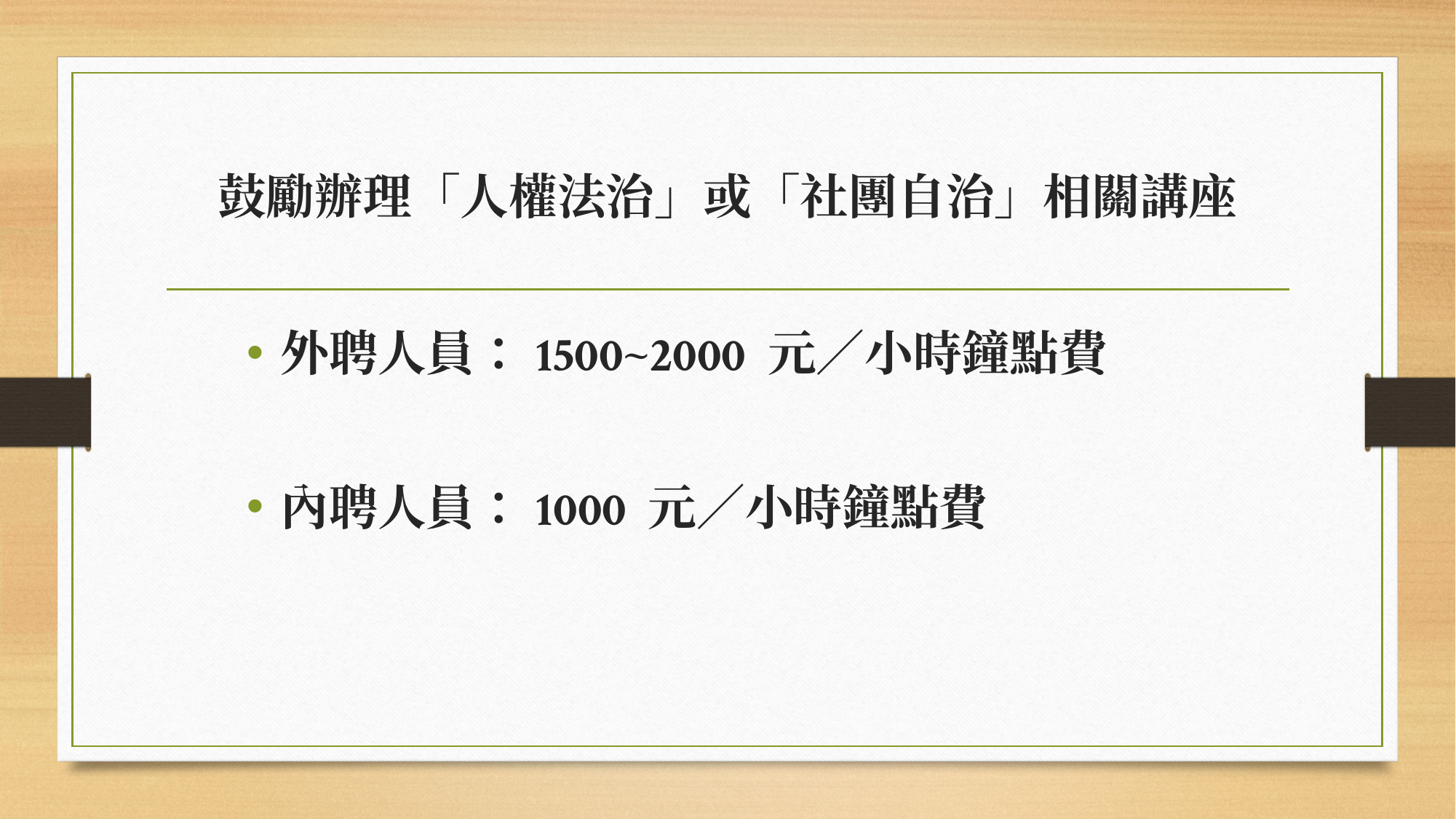

# 鼓勵辦理「人權法治」或「社團自治」相關講座
外聘人員：1500~2000 元／小時鐘點費

內聘人員：1000 元／小時鐘點費